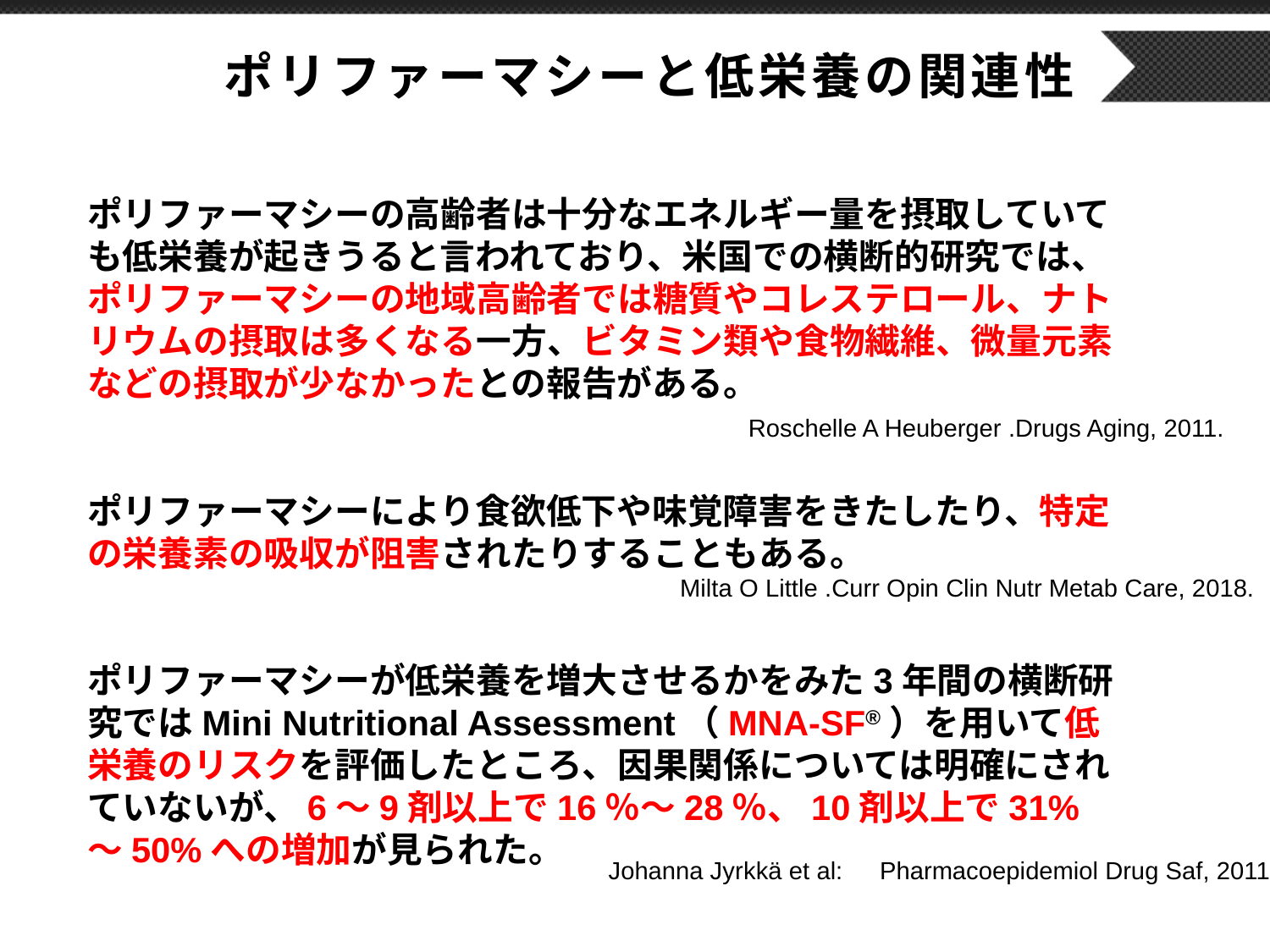

ポリファーマシーと低栄養の関連性
ポリファーマシーの高齢者は十分なエネルギー量を摂取していても低栄養が起きうると言われており、米国での横断的研究では、ポリファーマシーの地域高齢者では糖質やコレステロール、ナトリウムの摂取は多くなる一方、ビタミン類や食物繊維、微量元素などの摂取が少なかったとの報告がある。

ポリファーマシーにより食欲低下や味覚障害をきたしたり、特定の栄養素の吸収が阻害されたりすることもある。

ポリファーマシーが低栄養を増大させるかをみた3年間の横断研究ではMini Nutritional Assessment（MNA-SF®）を用いて低栄養のリスクを評価したところ、因果関係については明確にされていないが、6～9剤以上で16％～28％、10剤以上で31%～50%への増加が見られた。
Roschelle A Heuberger .Drugs Aging, 2011.
Milta O Little .Curr Opin Clin Nutr Metab Care, 2018.
Johanna Jyrkkä et al:　Pharmacoepidemiol Drug Saf, 2011.